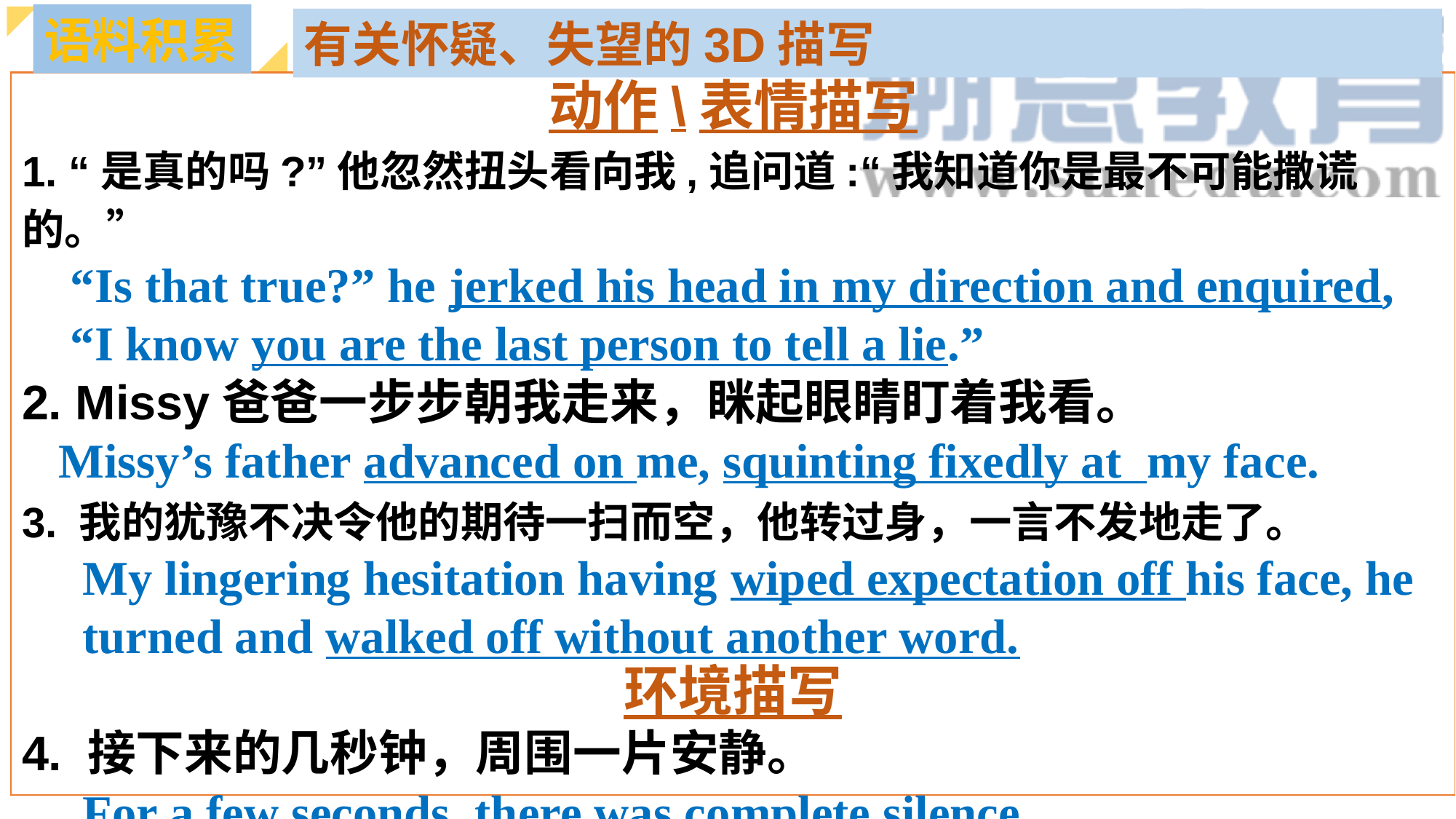

语料积累

有关怀疑、失望的3D描写

动作\表情描写
1. “是真的吗?”他忽然扭头看向我,追问道:“我知道你是最不可能撒谎的。”
    “Is that true?” he jerked his head in my direction and enquired,
    “I know you are the last person to tell a lie.”
2. Missy爸爸一步步朝我走来，眯起眼睛盯着我看。
   Missy’s father advanced on me, squinting fixedly at  my face.
3. 我的犹豫不决令他的期待一扫而空，他转过身，一言不发地走了。
     My lingering hesitation having wiped expectation off his face, he
     turned and walked off without another word.
环境描写
4. 接下来的几秒钟，周围一片安静。
     For a few seconds, there was complete silence.